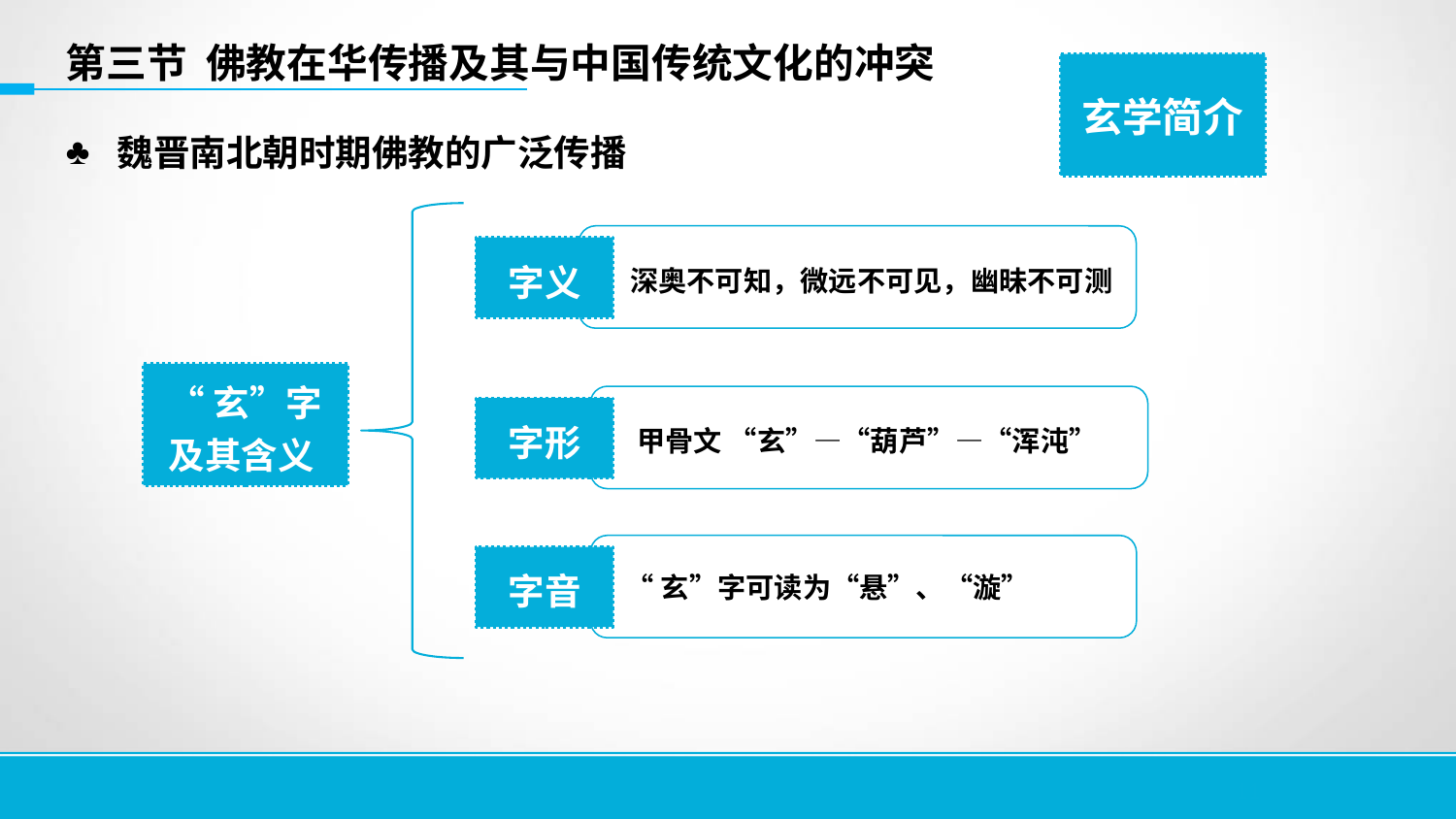

第三节  佛教在华传播及其与中国传统文化的冲突

 魏晋南北朝时期佛教的广泛传播

玄学简介

    深奥不可知，微远不可见，幽昧不可测
字义
“玄”字及其含义
    甲骨文 “玄”—“葫芦”—“浑沌”
字形
   “玄”字可读为“悬”、“漩”
字音
11